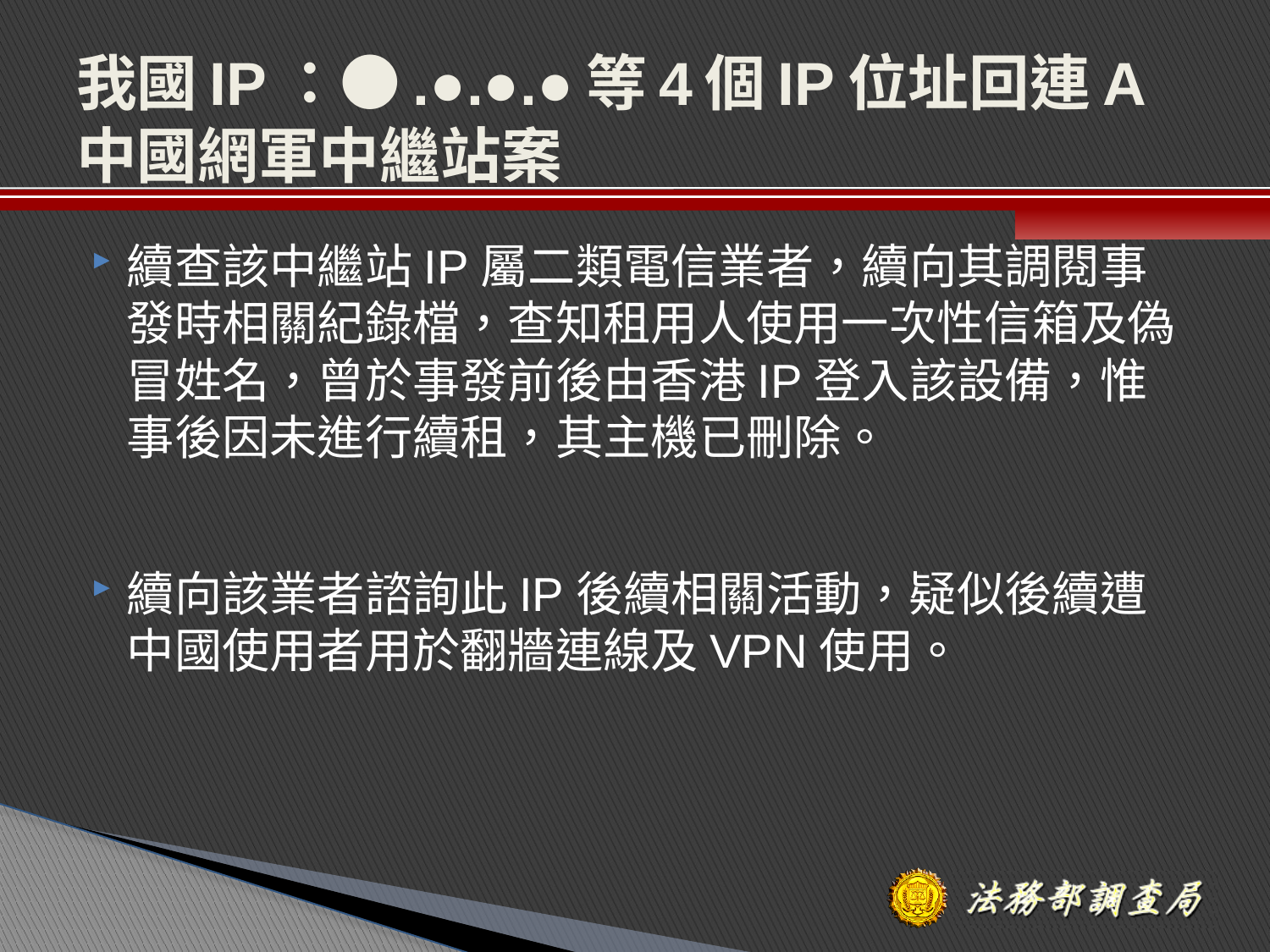

# 我國IP：●.●.●.●等4個IP位址回連A中國網軍中繼站案
續查該中繼站IP屬二類電信業者，續向其調閱事發時相關紀錄檔，查知租用人使用一次性信箱及偽冒姓名，曾於事發前後由香港IP登入該設備，惟事後因未進行續租，其主機已刪除。

續向該業者諮詢此IP後續相關活動，疑似後續遭中國使用者用於翻牆連線及VPN使用。